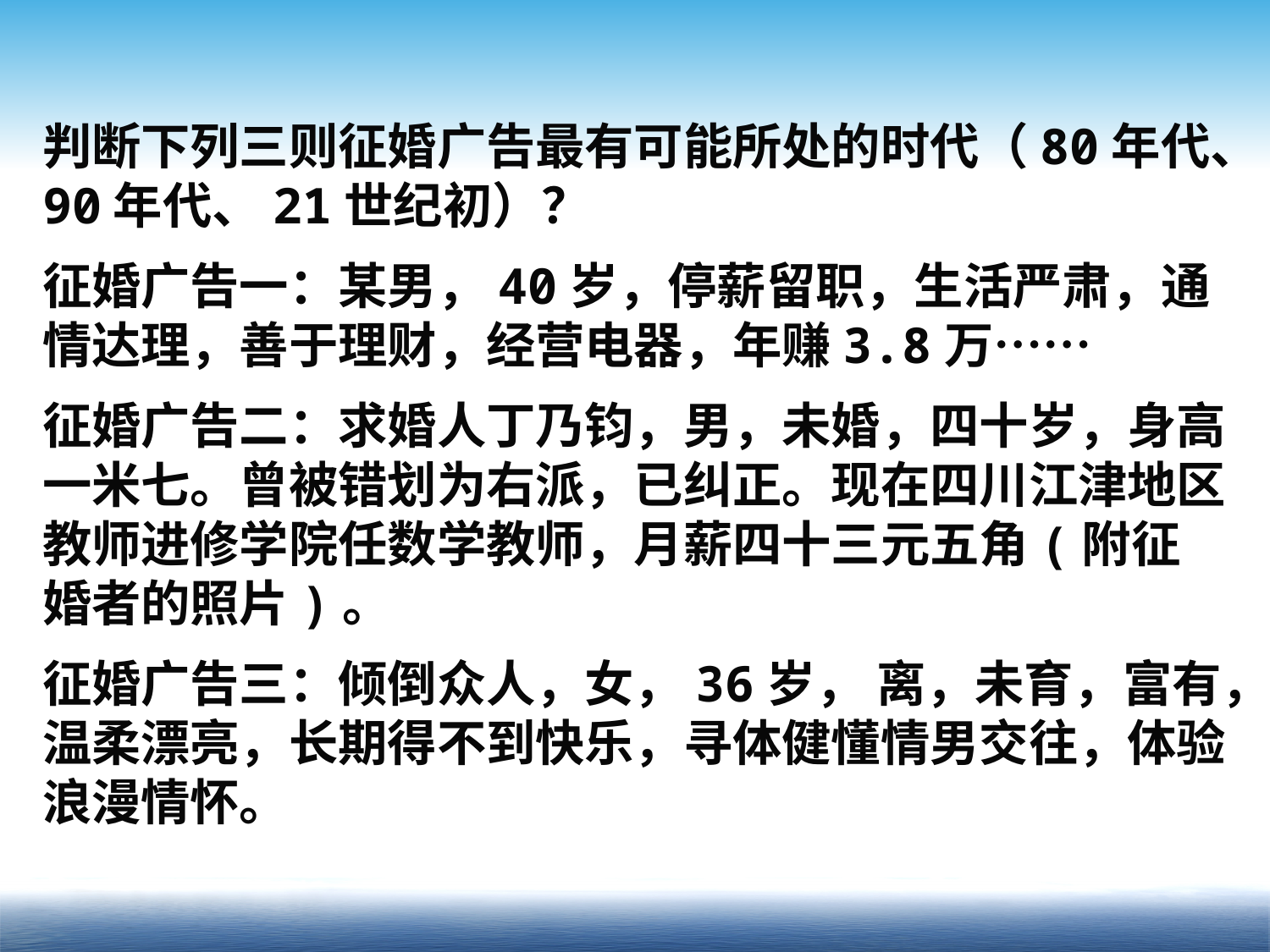

判断下列三则征婚广告最有可能所处的时代（80年代、90年代、21世纪初）？
征婚广告一：某男，40岁，停薪留职，生活严肃，通情达理，善于理财，经营电器，年赚3.8万……
征婚广告二：求婚人丁乃钧，男，未婚，四十岁，身高一米七。曾被错划为右派，已纠正。现在四川江津地区教师进修学院任数学教师，月薪四十三元五角(附征婚者的照片)。
征婚广告三：倾倒众人，女，36岁， 离，未育，富有，温柔漂亮，长期得不到快乐，寻体健懂情男交往，体验浪漫情怀。